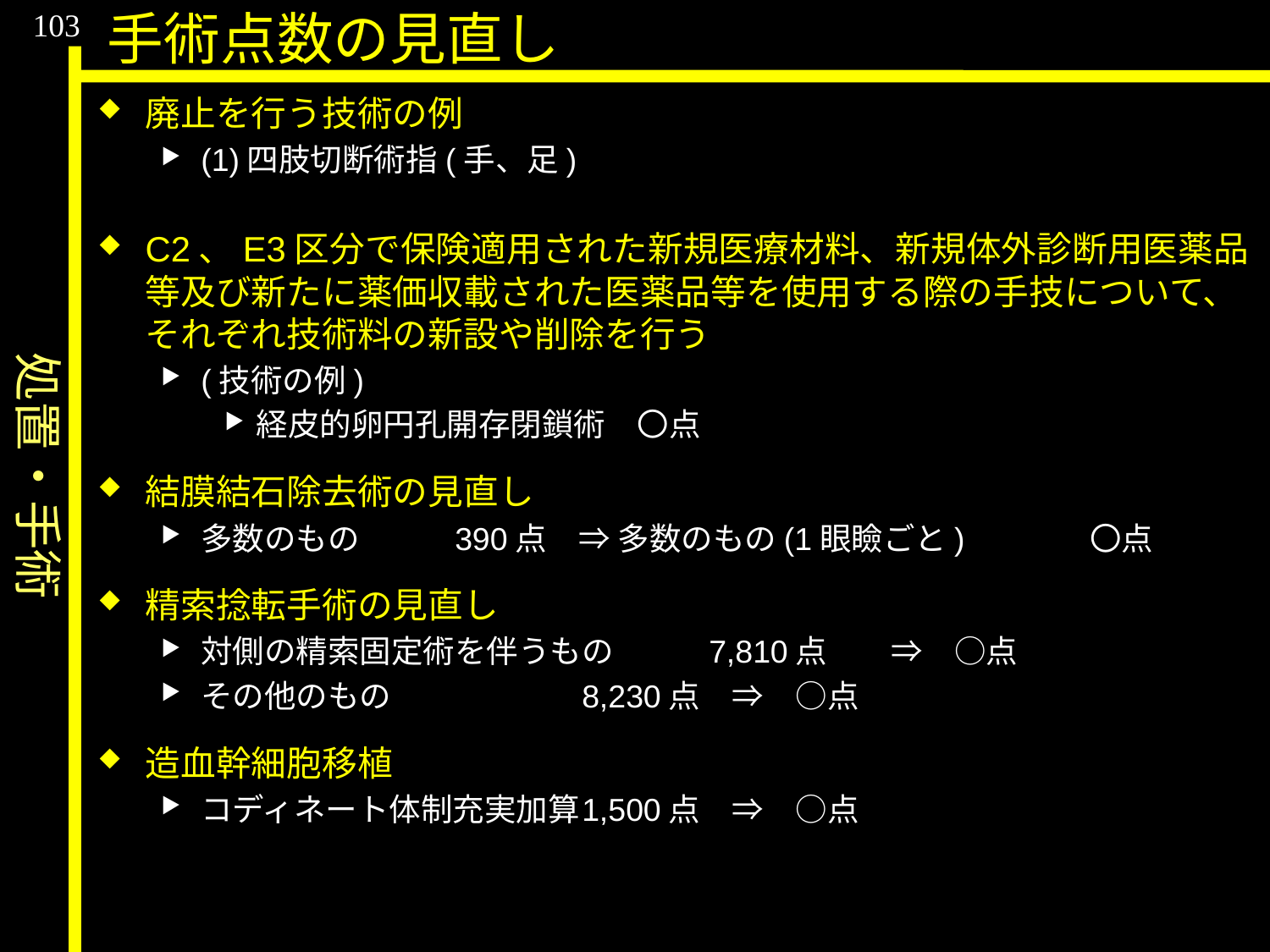

処置・手術
103
手術点数の見直し

廃止を行う技術の例
(1)四肢切断術指(手、足)

C2、E3区分で保険適用された新規医療材料、新規体外診断用医薬品等及び新たに薬価収載された医薬品等を使用する際の手技について、それぞれ技術料の新設や削除を行う
(技術の例)
経皮的卵円孔開存閉鎖術	〇点

結膜結石除去術の見直し
多数のもの	390点　⇒ 多数のもの(1眼瞼ごと)	〇点

精索捻転手術の見直し
対側の精索固定術を伴うもの	7,810点　　⇒　○点
その他のもの		8,230点　⇒　○点

造血幹細胞移植
コディネート体制充実加算	1,500点　⇒　○点